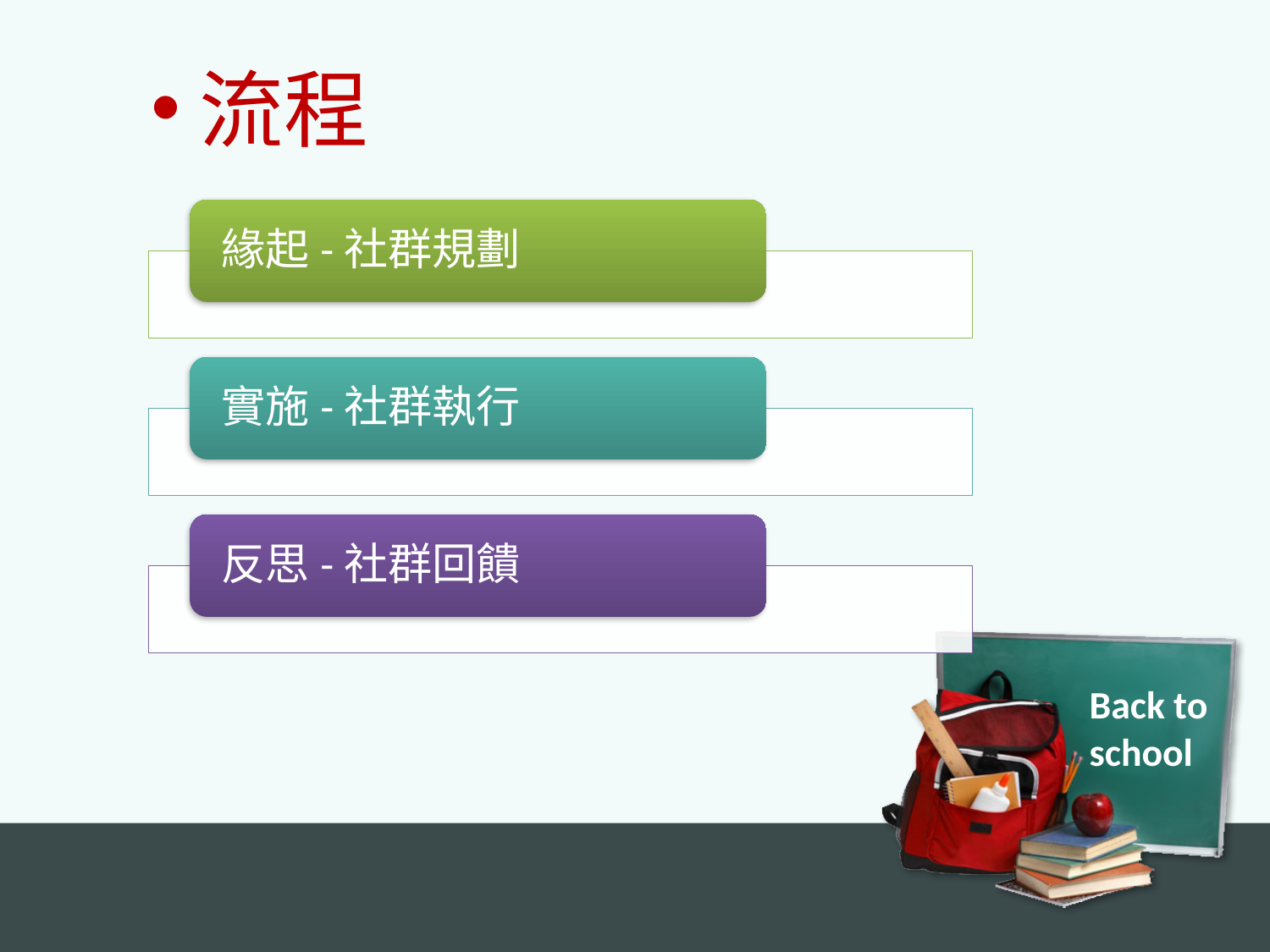

流程
緣起-社群規劃
實施-社群執行
反思-社群回饋
Back to
school